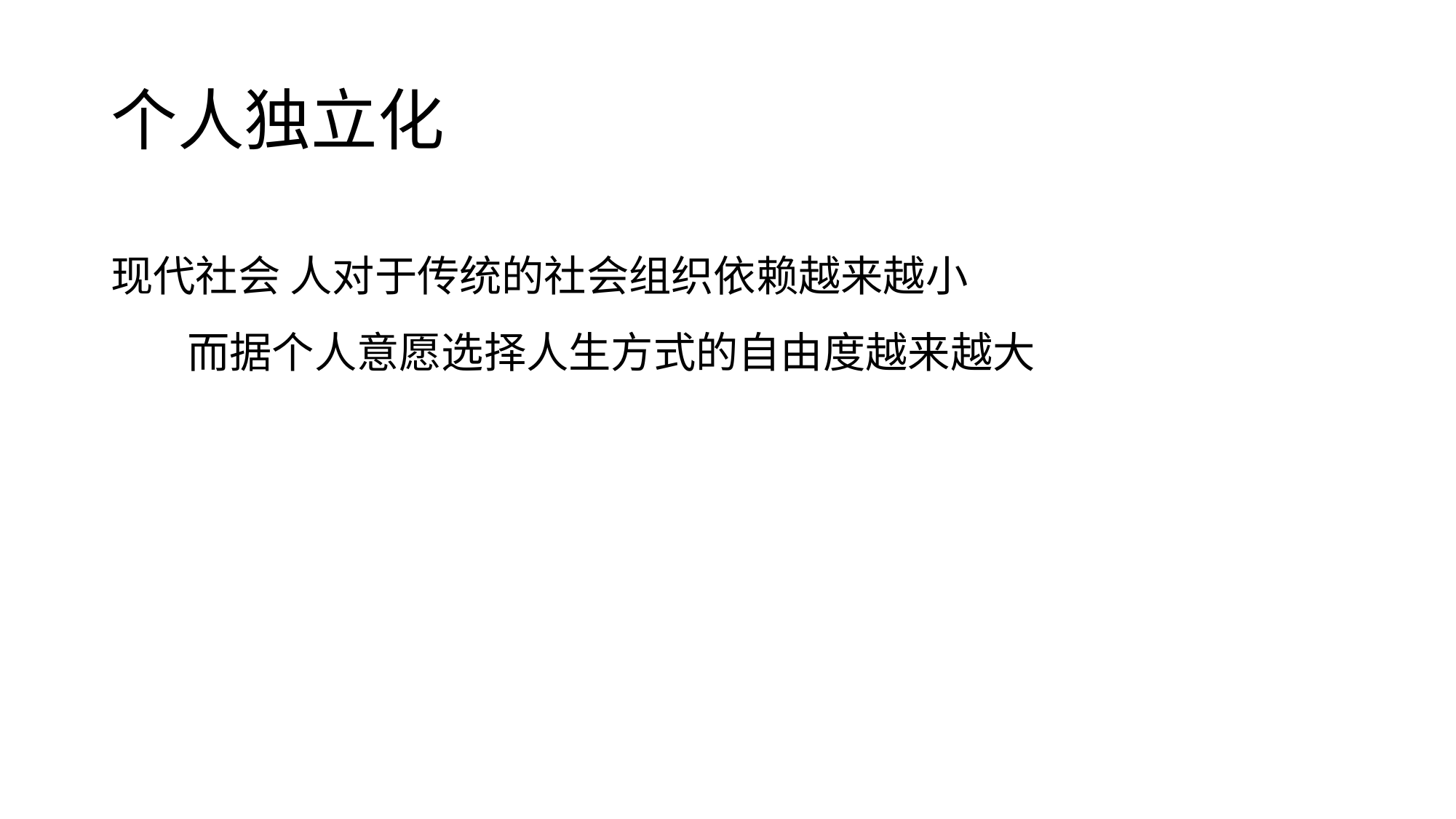

# 个人独立化
现代社会 人对于传统的社会组织依赖越来越小
       而据个人意愿选择人生方式的自由度越来越大